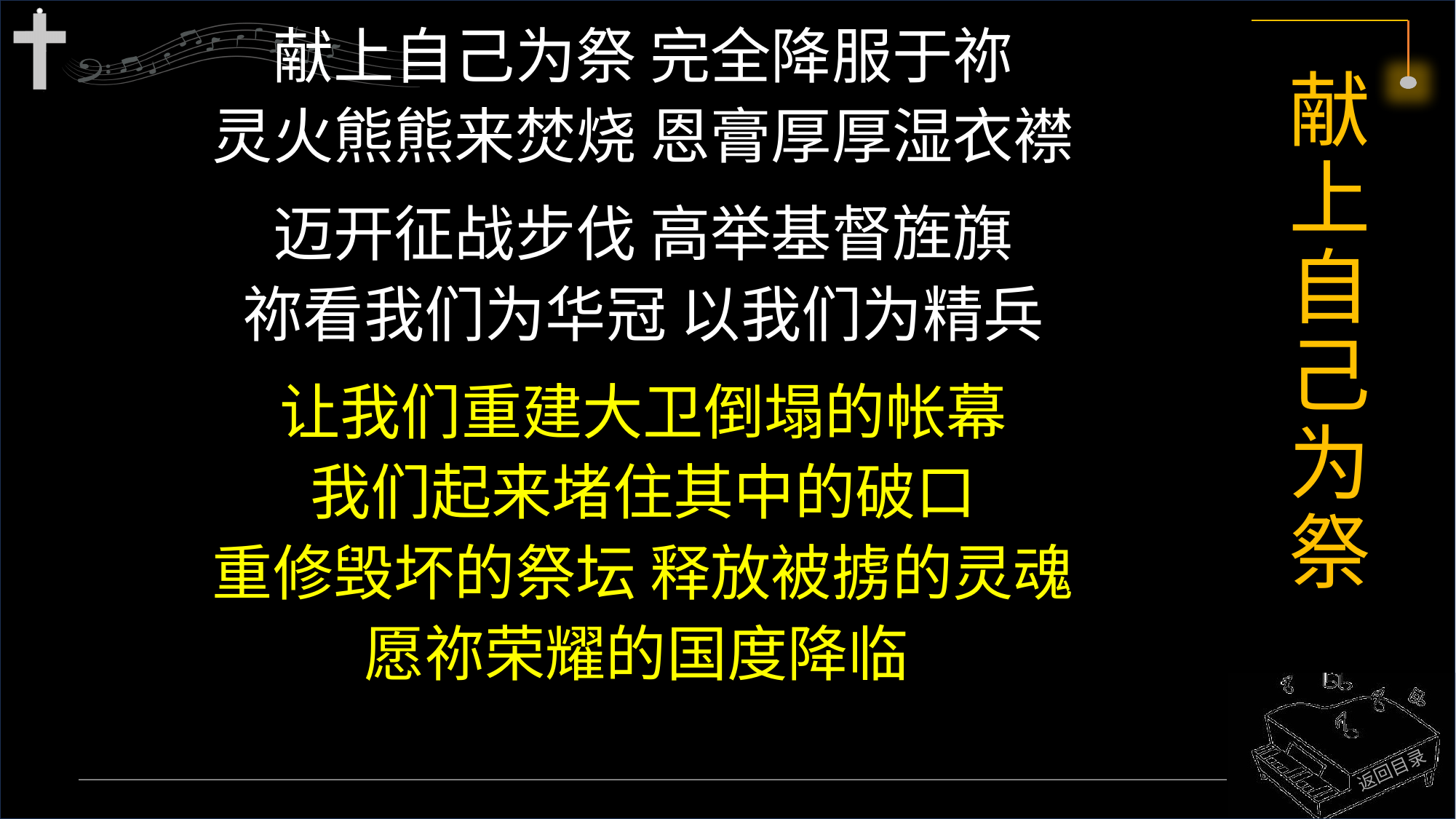

献上自己为祭 完全降服于祢
灵火熊熊来焚烧 恩膏厚厚湿衣襟

迈开征战步伐 高举基督旌旗
祢看我们为华冠 以我们为精兵

让我们重建大卫倒塌的帐幕
我们起来堵住其中的破口
重修毁坏的祭坛 释放被掳的灵魂
愿祢荣耀的国度降临
# 献上自己为祭